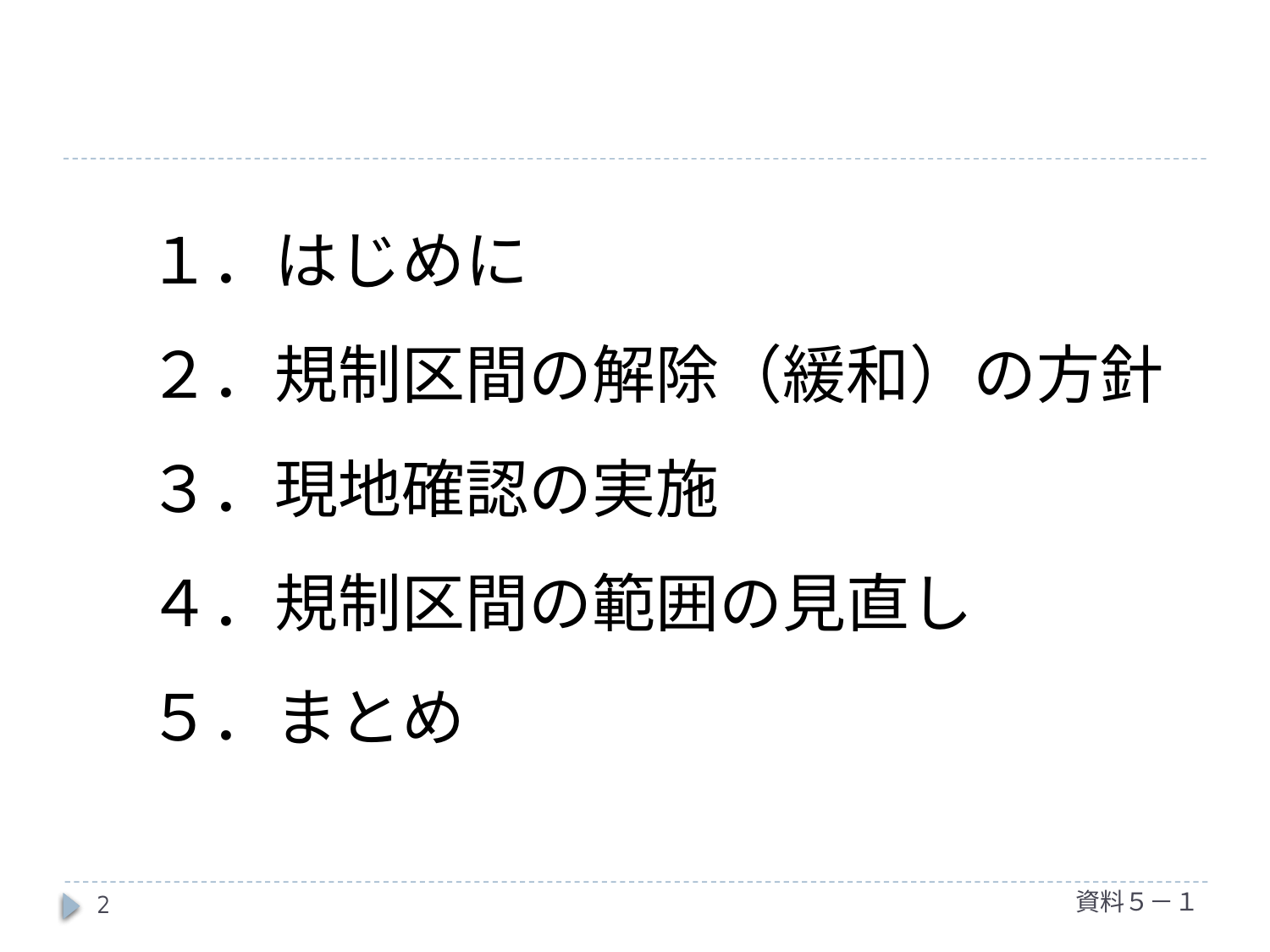

１．はじめに
２．規制区間の解除（緩和）の方針
３．現地確認の実施
４．規制区間の範囲の見直し
５．まとめ
資料５－１
2